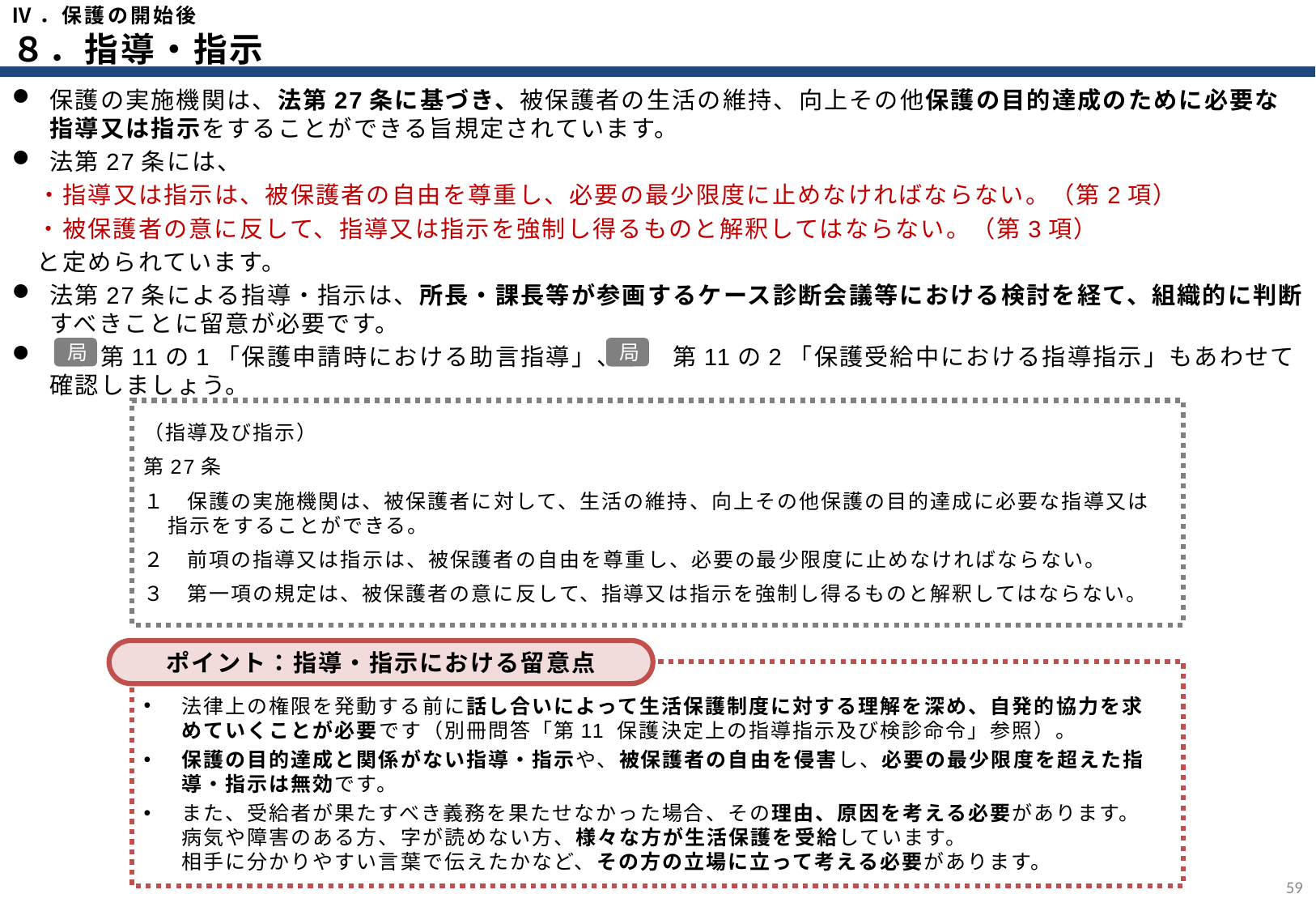

Ⅳ．保護の開始後
８．指導・指示
保護の実施機関は、法第27条に基づき、被保護者の生活の維持、向上その他保護の目的達成のために必要な指導又は指示をすることができる旨規定されています。
法第27条には、
　・指導又は指示は、被保護者の自由を尊重し、必要の最少限度に止めなければならない。（第2項）
　・被保護者の意に反して、指導又は指示を強制し得るものと解釈してはならない。（第3項）
　と定められています。
法第27条による指導・指示は、所長・課長等が参画するケース診断会議等における検討を経て、組織的に判断すべきことに留意が必要です。
　　第11の1「保護申請時における助言指導」、　　第11の2「保護受給中における指導指示」もあわせて確認しましょう。
局
局
（指導及び指示）
第27条
１　保護の実施機関は、被保護者に対して、生活の維持、向上その他保護の目的達成に必要な指導又は指示をすることができる。
２　前項の指導又は指示は、被保護者の自由を尊重し、必要の最少限度に止めなければならない。
３　第一項の規定は、被保護者の意に反して、指導又は指示を強制し得るものと解釈してはならない。
ポイント：指導・指示における留意点

法律上の権限を発動する前に話し合いによって生活保護制度に対する理解を深め、自発的協力を求めていくことが必要です（別冊問答「第11 保護決定上の指導指示及び検診命令」参照）。
保護の目的達成と関係がない指導・指示や、被保護者の自由を侵害し、必要の最少限度を超えた指導・指示は無効です。
また、受給者が果たすべき義務を果たせなかった場合、その理由、原因を考える必要があります。
病気や障害のある方、字が読めない方、様々な方が生活保護を受給しています。
相手に分かりやすい言葉で伝えたかなど、その方の立場に立って考える必要があります。
59